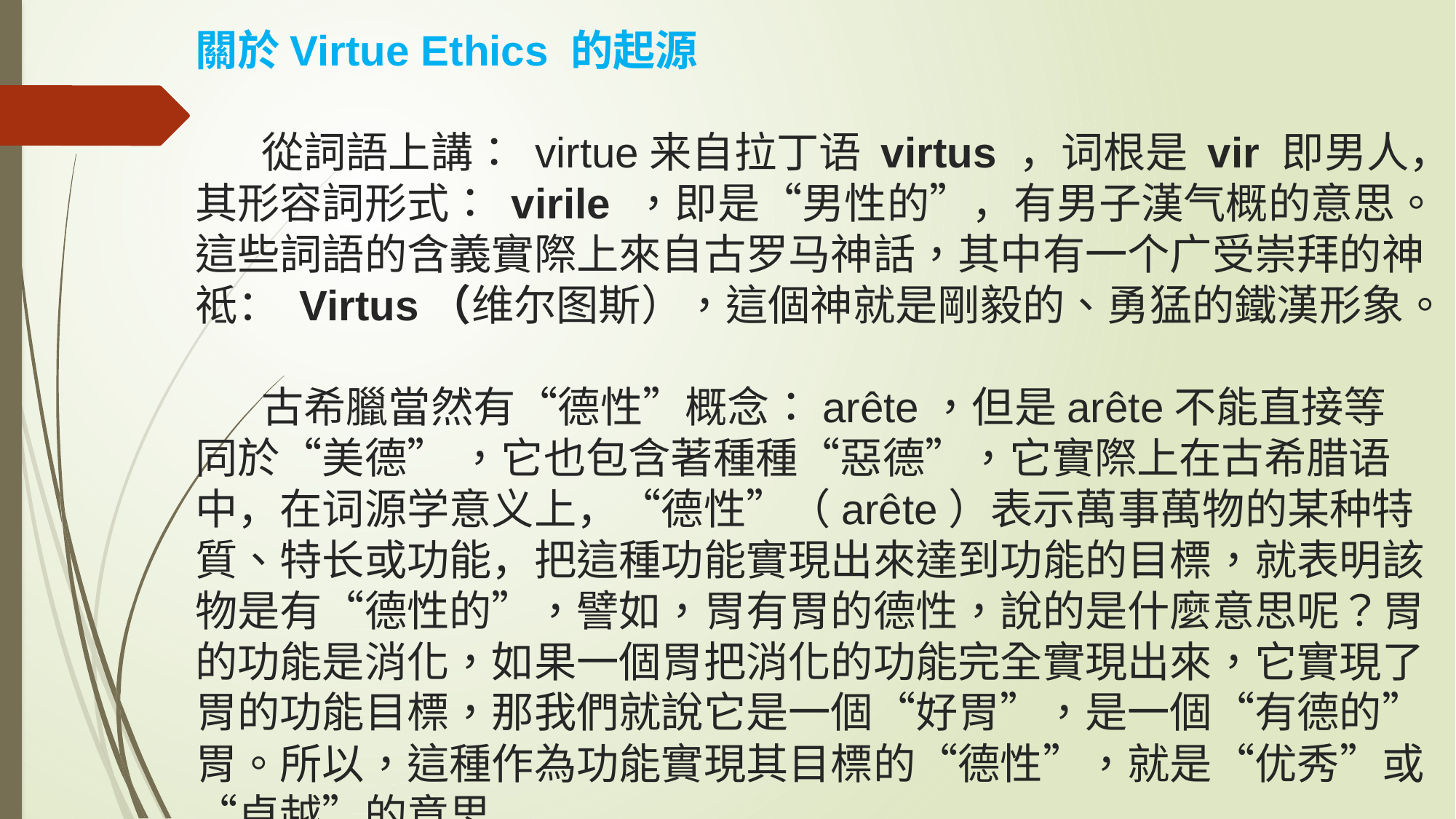

# 關於Virtue Ethics 的起源   從詞語上講： virtue来自拉丁语 virtus ，词根是 vir 即男人，其形容詞形式： virile ，即是“男性的”，有男子漢气概的意思。這些詞語的含義實際上來自古罗马神話，其中有一个广受崇拜的神祗： Virtus（维尔图斯），這個神就是剛毅的、勇猛的鐵漢形象。 古希臘當然有“德性”概念：arête，但是arête不能直接等同於“美德” ，它也包含著種種“惡德”，它實際上在古希腊语中，在词源学意义上，“德性”（arête）表示萬事萬物的某种特質、特长或功能，把這種功能實現出來達到功能的目標，就表明該物是有“德性的”，譬如，胃有胃的德性，說的是什麼意思呢？胃的功能是消化，如果一個胃把消化的功能完全實現出來，它實現了胃的功能目標，那我們就說它是一個“好胃”，是一個“有德的”胃。所以，這種作為功能實現其目標的“德性”，就是“优秀”或“卓越”的意思。